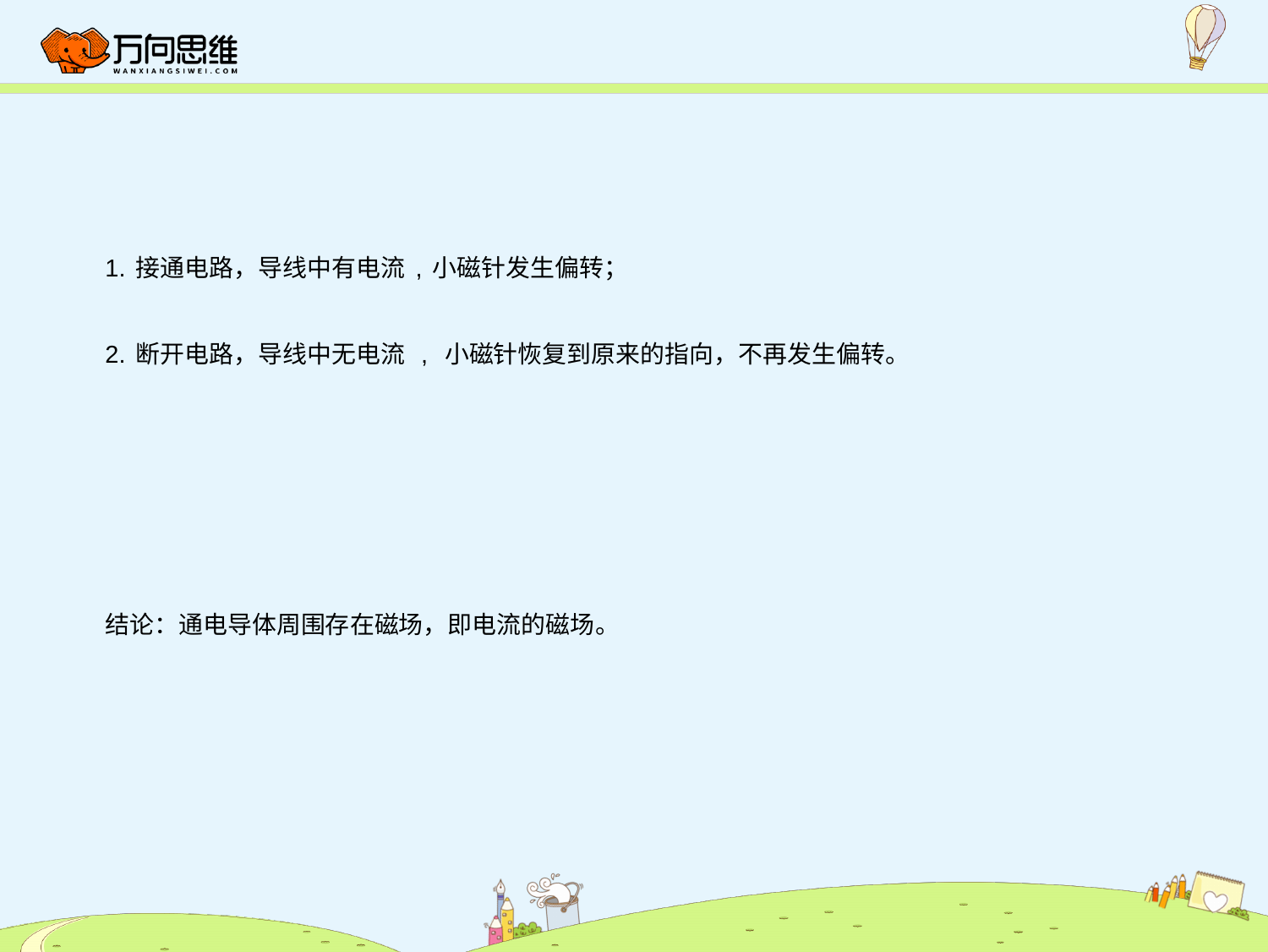

1.接通电路，导线中有电流,小磁针发生偏转；
2.断开电路，导线中无电流 , 小磁针恢复到原来的指向，不再发生偏转。
结论：通电导体周围存在磁场，即电流的磁场。